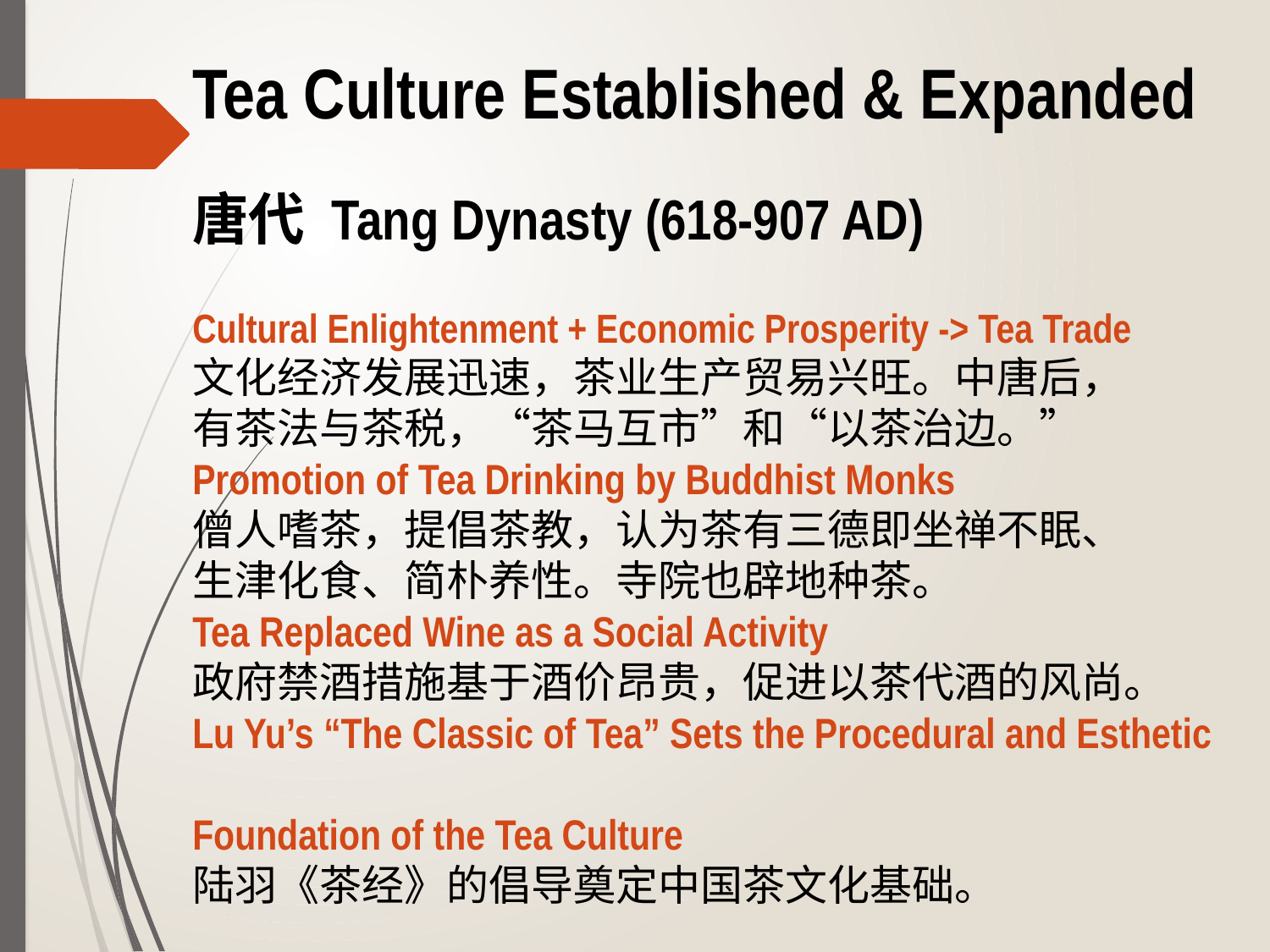

Tea Culture Established & Expanded
唐代 Tang Dynasty (618-907 AD)
Cultural Enlightenment + Economic Prosperity -> Tea Trade
文化经济发展迅速，茶业生产贸易兴旺。中唐后，
有茶法与茶税，“茶马互市”和“以茶治边。”
Promotion of Tea Drinking by Buddhist Monks
僧人嗜茶，提倡茶教，认为茶有三德即坐禅不眠、
生津化食、简朴养性。寺院也辟地种茶。
Tea Replaced Wine as a Social Activity
政府禁酒措施基于酒价昂贵，促进以茶代酒的风尚。
Lu Yu’s “The Classic of Tea” Sets the Procedural and Esthetic
Foundation of the Tea Culture
陆羽《茶经》的倡导奠定中国茶文化基础。